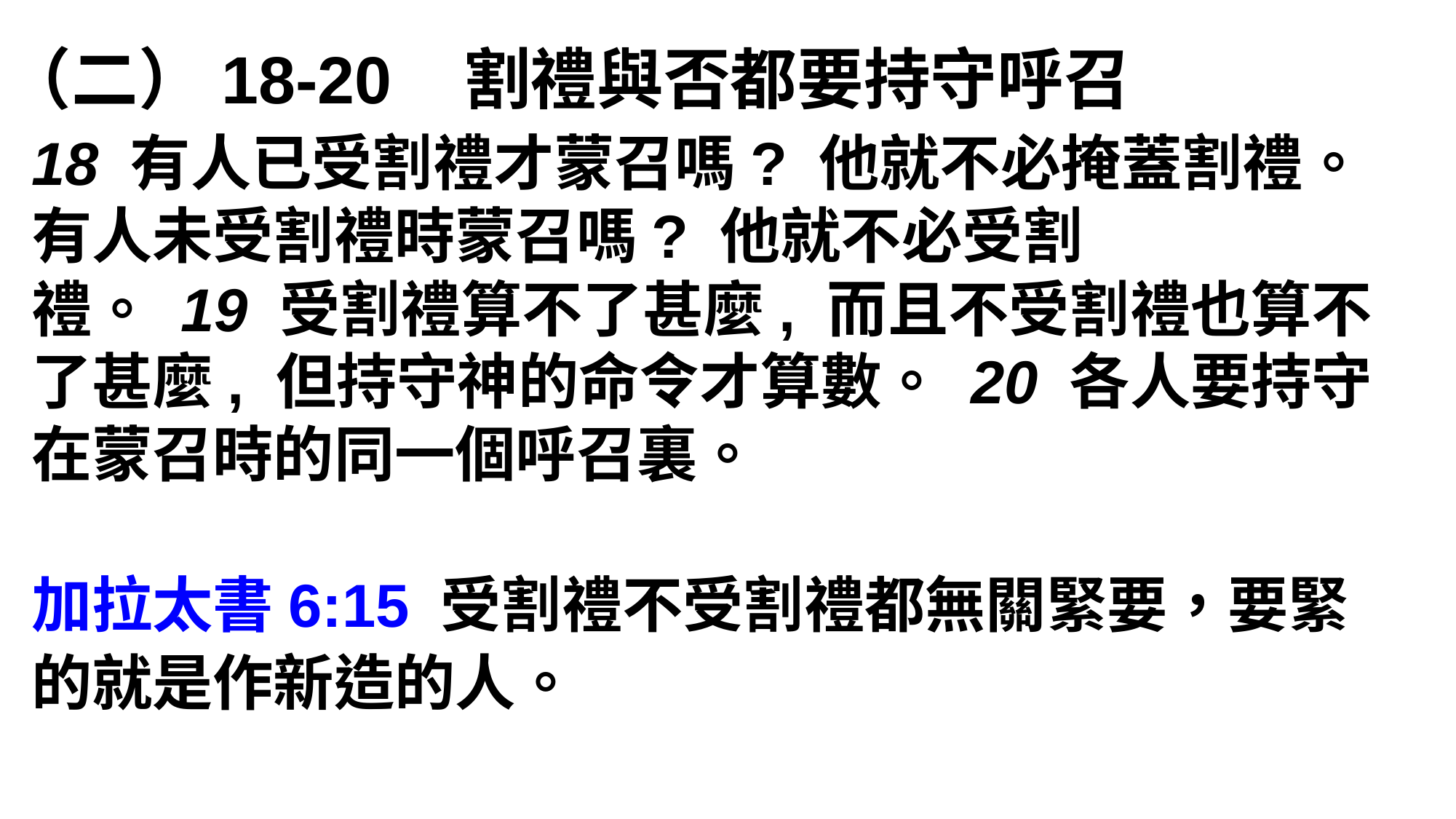

（二）18-20   割禮與否都要持守呼召
18 有人已受割禮才蒙召嗎? 他就不必掩蓋割禮。有人未受割禮時蒙召嗎? 他就不必受割禮。 19 受割禮算不了甚麼, 而且不受割禮也算不了甚麼, 但持守神的命令才算數。 20 各人要持守在蒙召時的同一個呼召裏。

加拉太書6:15 受割禮不受割禮都無關緊要，要緊的就是作新造的人。